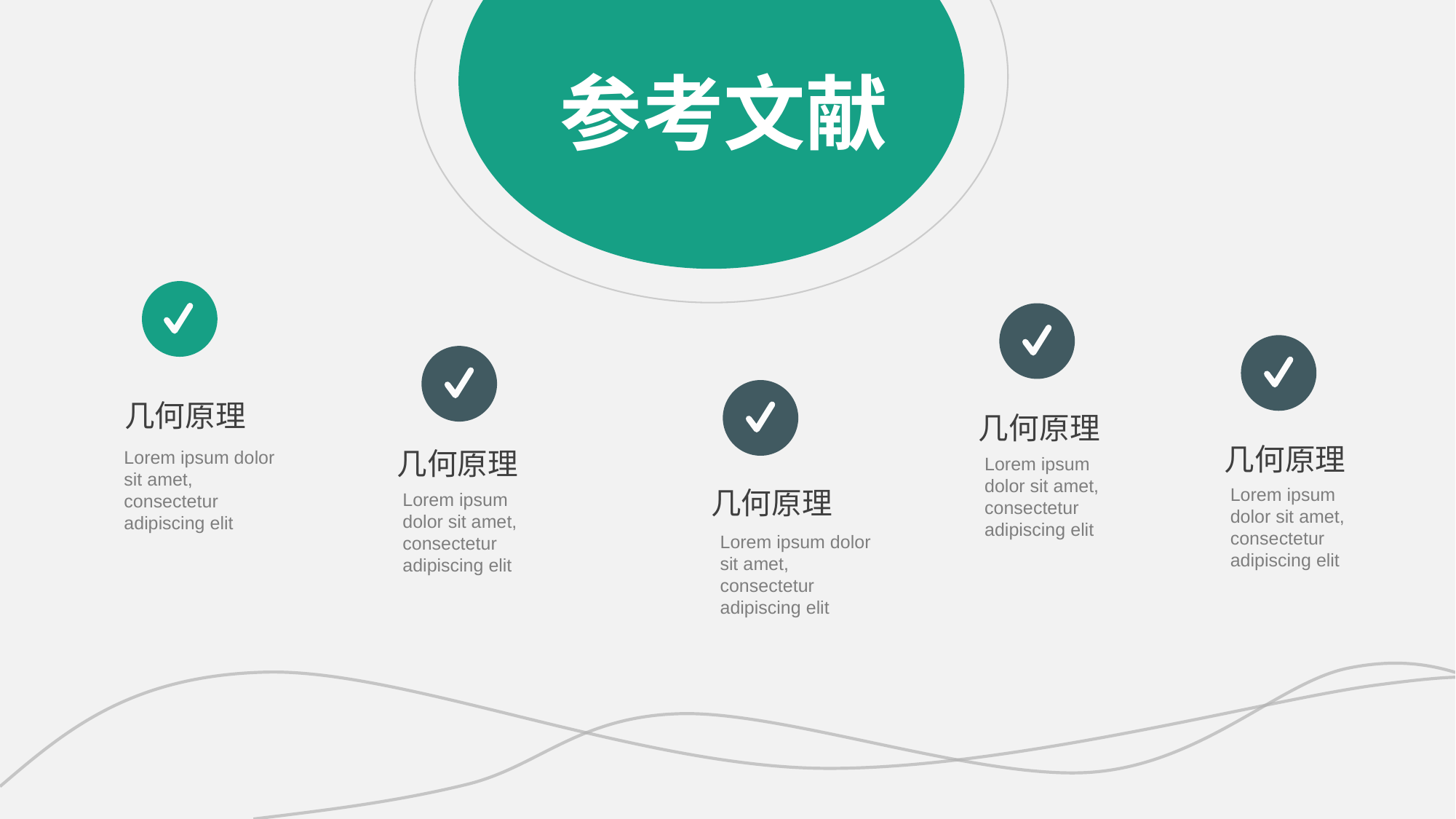

参考文献

几何原理
几何原理
几何原理
几何原理
Lorem ipsum dolor sit amet, consectetur adipiscing elit
Lorem ipsum dolor sit amet, consectetur adipiscing elit
几何原理
Lorem ipsum dolor sit amet, consectetur adipiscing elit
Lorem ipsum dolor sit amet, consectetur adipiscing elit
Lorem ipsum dolor sit amet, consectetur adipiscing elit